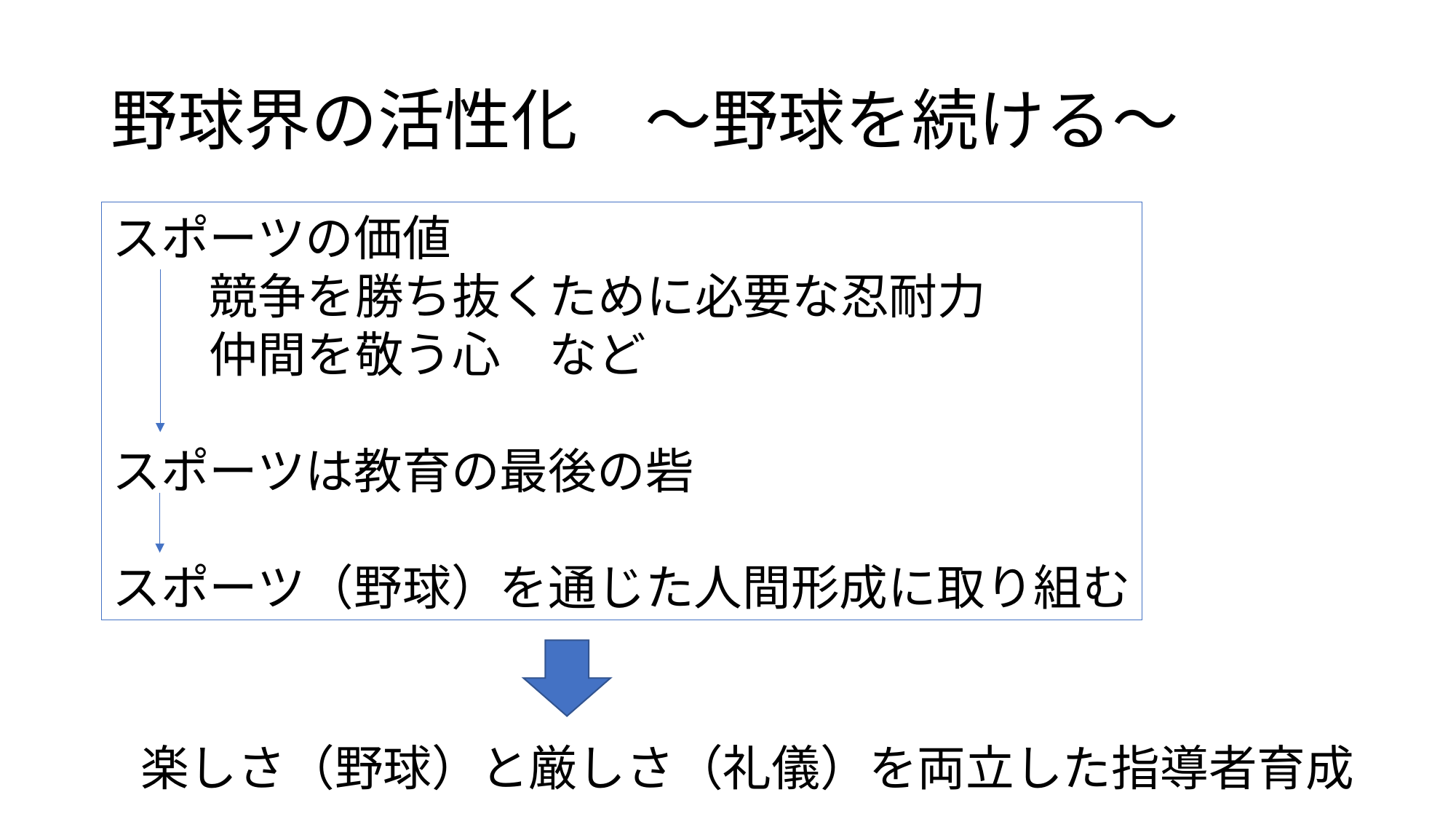

# 野球界の活性化　〜野球を続ける〜
スポーツの価値
　　競争を勝ち抜くために必要な忍耐力
　　仲間を敬う心　など

スポーツは教育の最後の砦

スポーツ（野球）を通じた人間形成に取り組む

楽しさ（野球）と厳しさ（礼儀）を両立した指導者育成